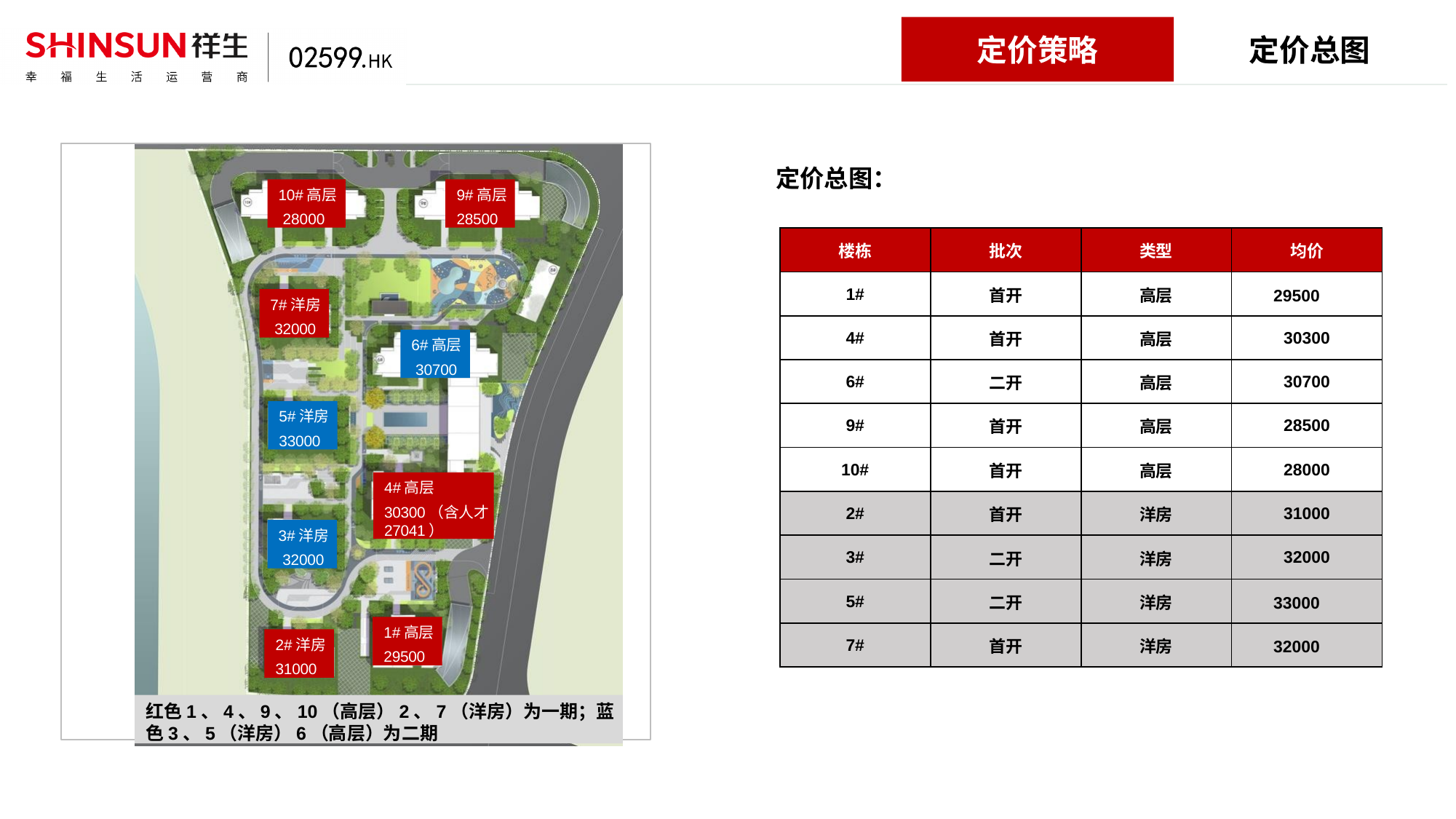

定价策略
定价总图
定价总图：

10#高层
 28000
9#高层
28500
| 楼栋 | 批次 | 类型 | 均价 |
| --- | --- | --- | --- |
| 1# | 首开 | 高层 | 29500 |
| 4# | 首开 | 高层 | 30300 |
| 6# | 二开 | 高层 | 30700 |
| 9# | 首开 | 高层 | 28500 |
| 10# | 首开 | 高层 | 28000 |
| 2# | 首开 | 洋房 | 31000 |
| 3# | 二开 | 洋房 | 32000 |
| 5# | 二开 | 洋房 | 33000 |
| 7# | 首开 | 洋房 | 32000 |
7#洋房
 32000
6#高层
 30700
5#洋房
33000
4#高层
30300（含人才27041）
3#洋房
 32000
1#高层
29500
2#洋房
31000
红色1、4、9、10（高层）2、7（洋房）为一期；蓝色3、5（洋房）6（高层）为二期